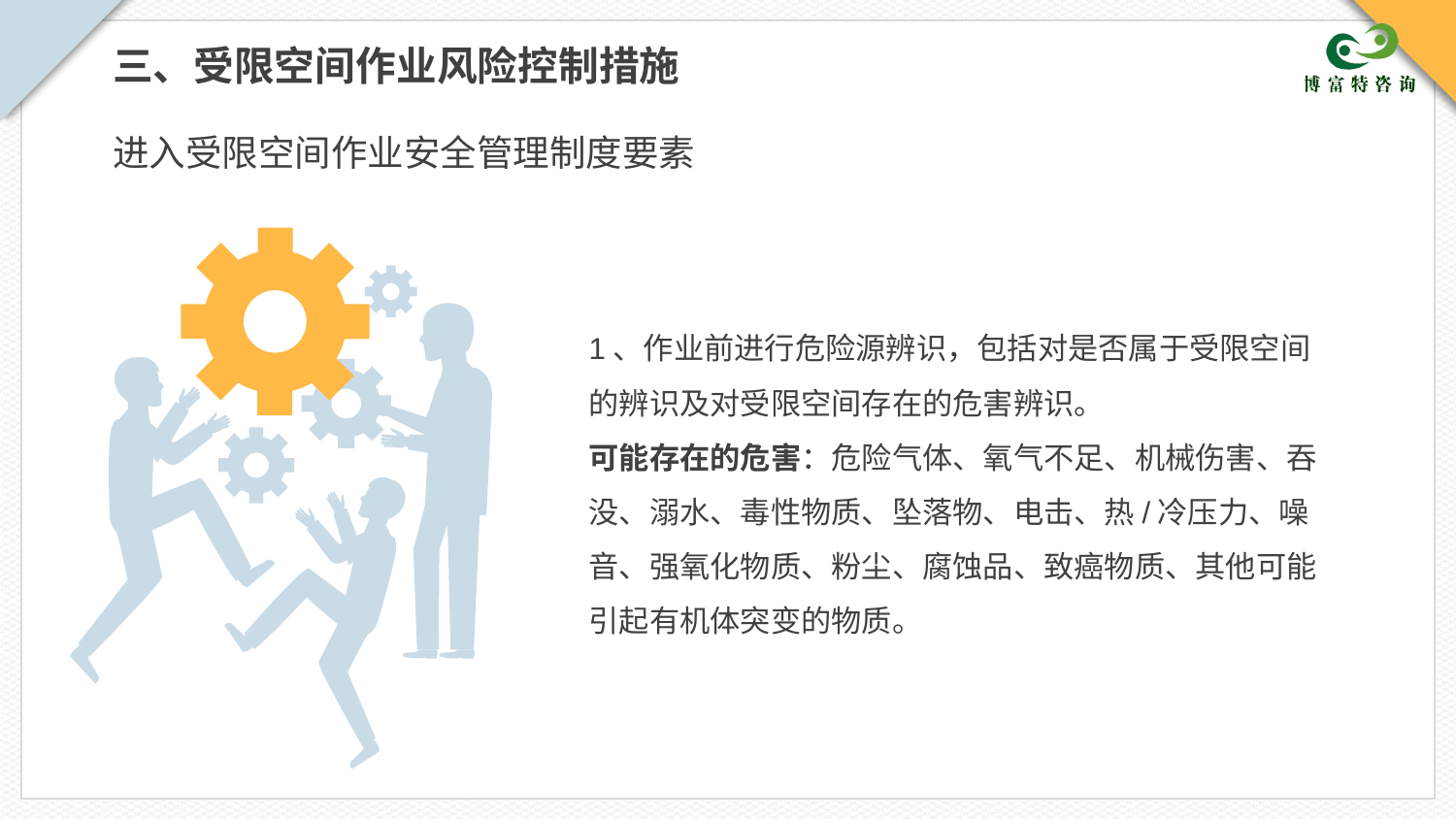

三、受限空间作业风险控制措施
进入受限空间作业安全管理制度要素

1、作业前进行危险源辨识，包括对是否属于受限空间的辨识及对受限空间存在的危害辨识。
可能存在的危害：危险气体、氧气不足、机械伤害、吞没、溺水、毒性物质、坠落物、电击、热/冷压力、噪音、强氧化物质、粉尘、腐蚀品、致癌物质、其他可能引起有机体突变的物质。